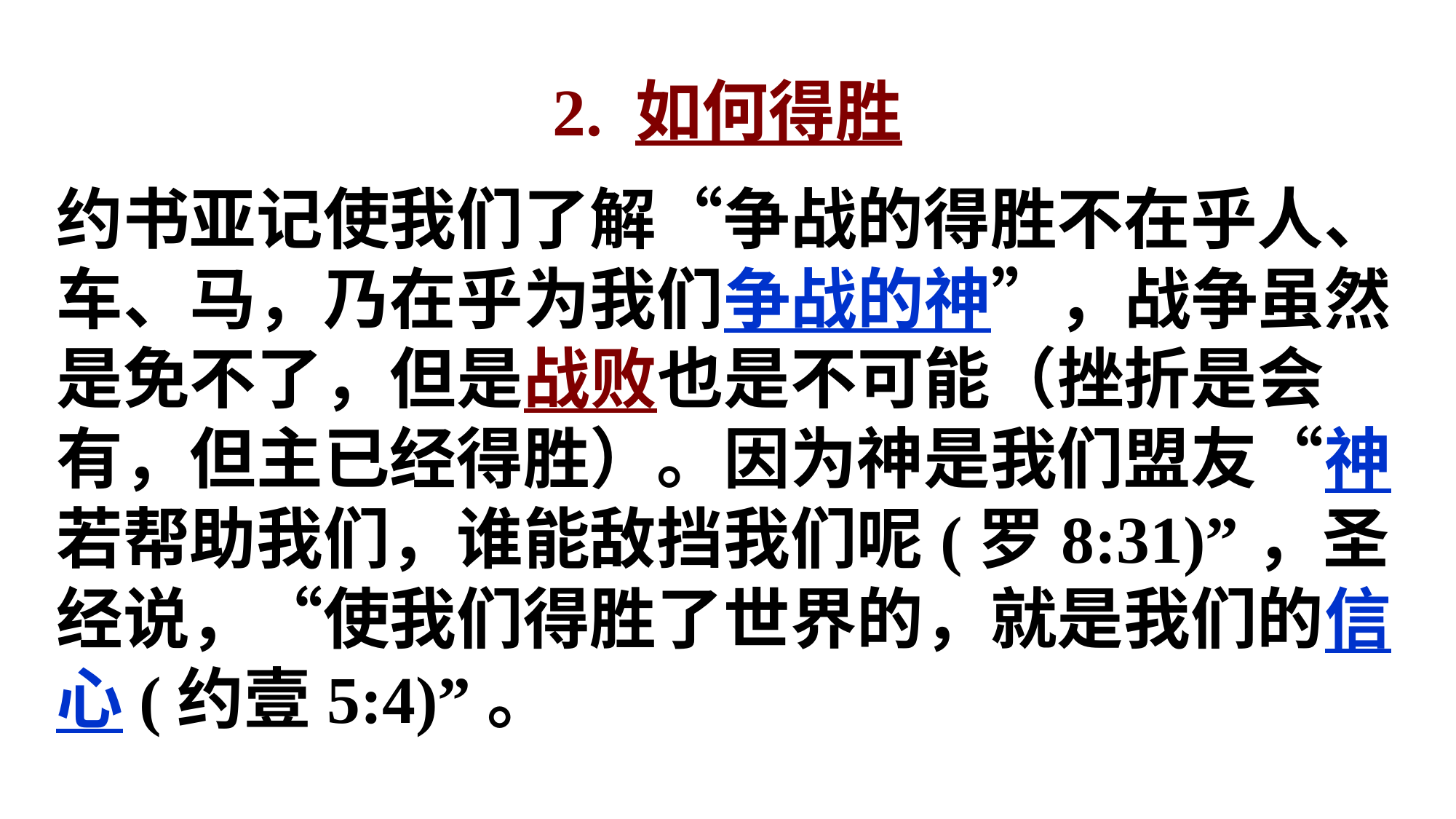

2. 如何得胜
约书亚记使我们了解“争战的得胜不在乎人、车、马，乃在乎为我们争战的神”，战争虽然是免不了，但是战败也是不可能（挫折是会有，但主已经得胜）。因为神是我们盟友“神若帮助我们，谁能敌挡我们呢(罗8:31)”，圣经说，“使我们得胜了世界的，就是我们的信心(约壹5:4)”。